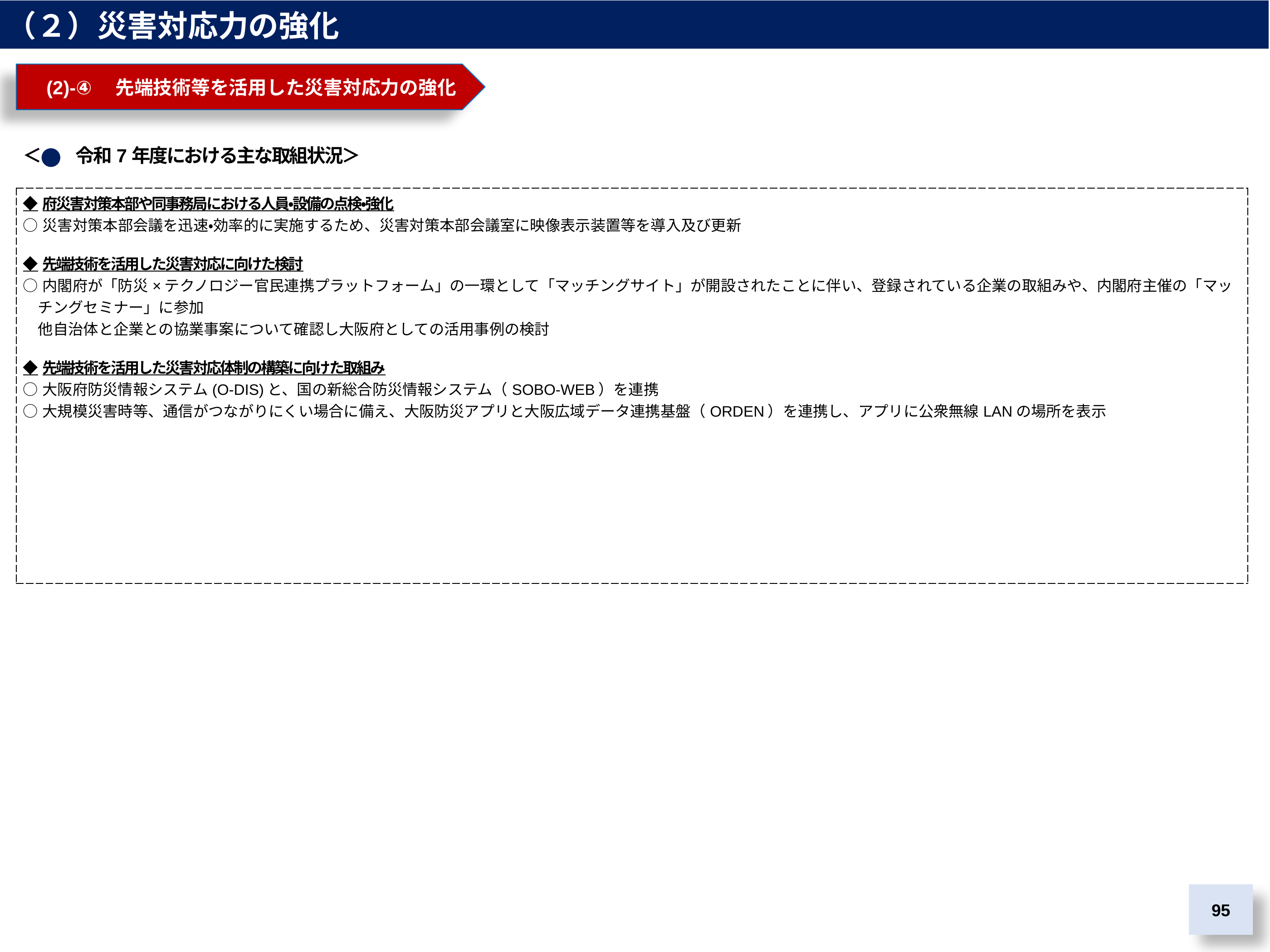

（２）災害対応力の強化
　(2)-④　先端技術等を活用した災害対応力の強化
＜　　令和7年度における主な取組状況＞

| ◆府災害対策本部や同事務局における人員・設備の点検・強化 ○災害対策本部会議を迅速・効率的に実施するため、災害対策本部会議室に映像表示装置等を導入及び更新 ◆先端技術を活用した災害対応に向けた検討 ○内閣府が「防災×テクノロジー官民連携プラットフォーム」の一環として「マッチングサイト」が開設されたことに伴い、登録されている企業の取組みや、内閣府主催の「マッ 　チングセミナー」に参加 　他自治体と企業との協業事案について確認し大阪府としての活用事例の検討 ◆先端技術を活用した災害対応体制の構築に向けた取組み ○大阪府防災情報システム(O-DIS)と、国の新総合防災情報システム（SOBO-WEB）を連携 ○大規模災害時等、通信がつながりにくい場合に備え、大阪防災アプリと大阪広域データ連携基盤（ORDEN）を連携し、アプリに公衆無線LANの場所を表示 |
| --- |
95